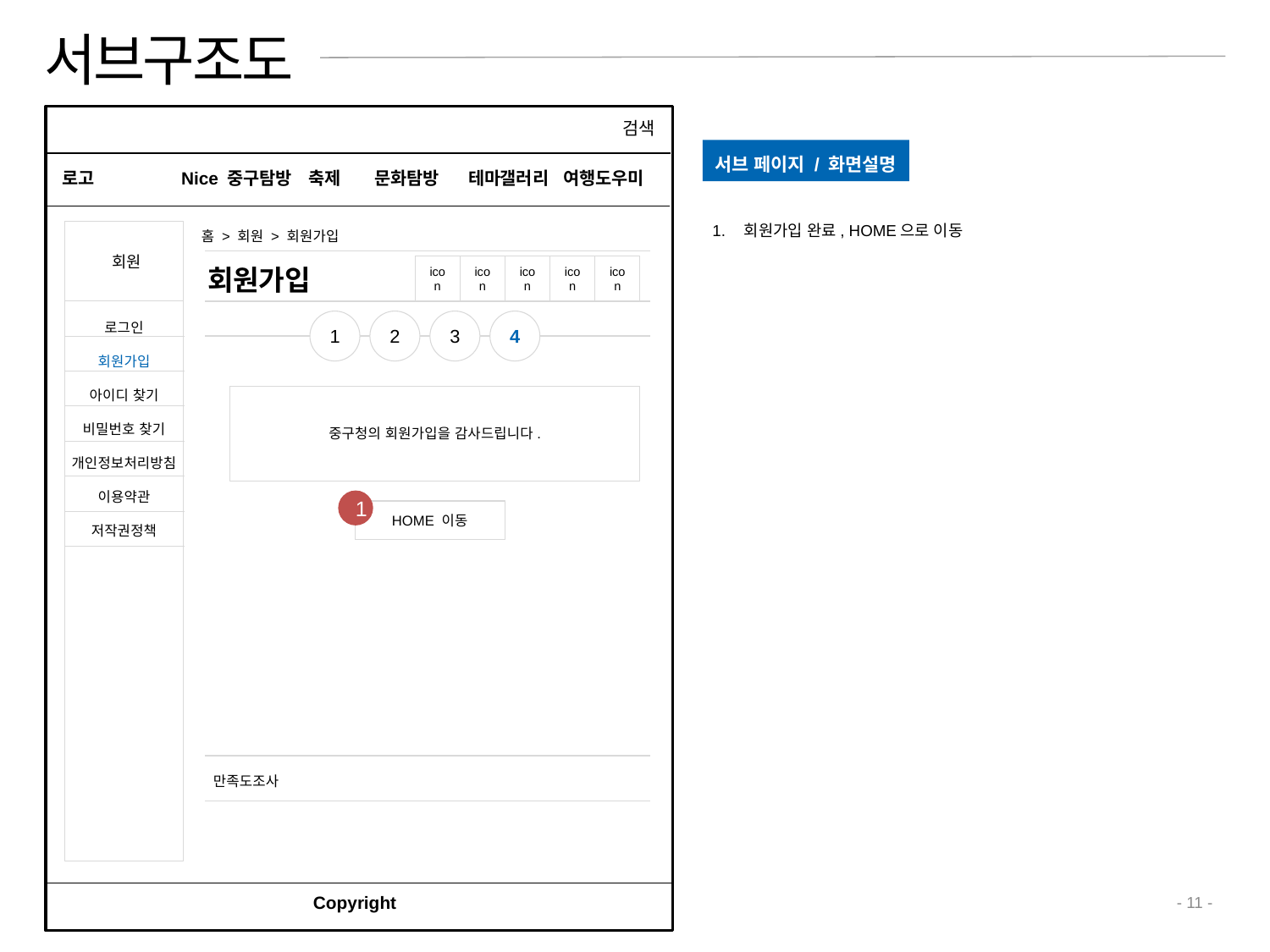

# 서브구조도
ㄷ
검색
서브 페이지 / 화면설명

로고
Nice 중구탐방	축제       문화탐방      테마갤러리   여행도우미
회원가입 완료, HOME으로 이동

회원
홈 > 회원 > 회원가입
회원가입
icon
icon
icon
icon
icon
로그인
회원가입
아이디 찾기
비밀번호 찾기
개인정보처리방침
이용약관
저작권정책

1
2
3
4
중구청의 회원가입을 감사드립니다.
1
HOME 이동
만족도조사
Copyright